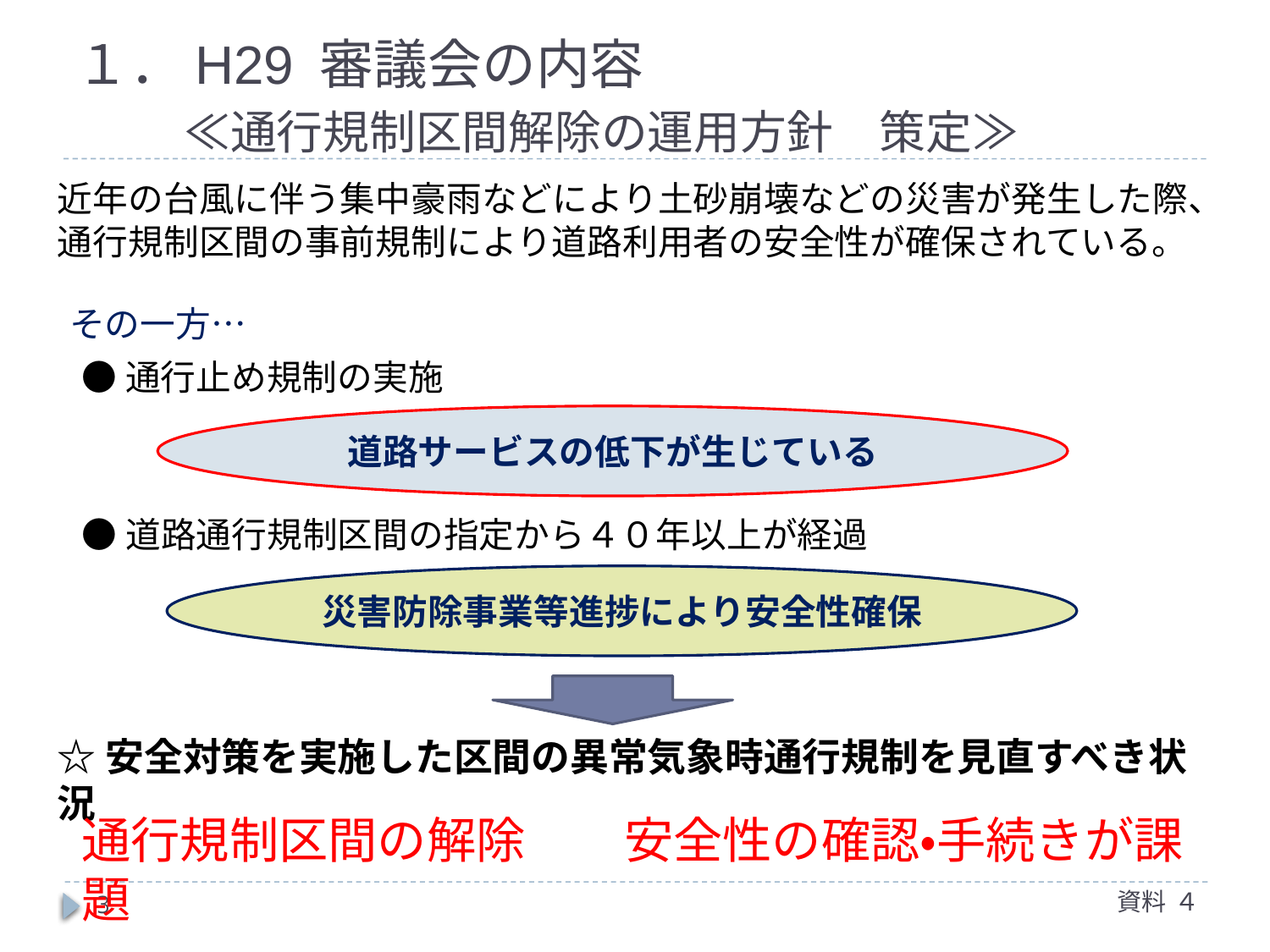

１．H29 審議会の内容
　　≪通行規制区間解除の運用方針　策定≫
近年の台風に伴う集中豪雨などにより土砂崩壊などの災害が発生した際、通行規制区間の事前規制により道路利用者の安全性が確保されている。
その一方…
●通行止め規制の実施
道路サービスの低下が生じている
●道路通行規制区間の指定から４０年以上が経過
災害防除事業等進捗により安全性確保

☆安全対策を実施した区間の異常気象時通行規制を見直すべき状況
通行規制区間の解除　　安全性の確認・手続きが課題
資料 ４
3